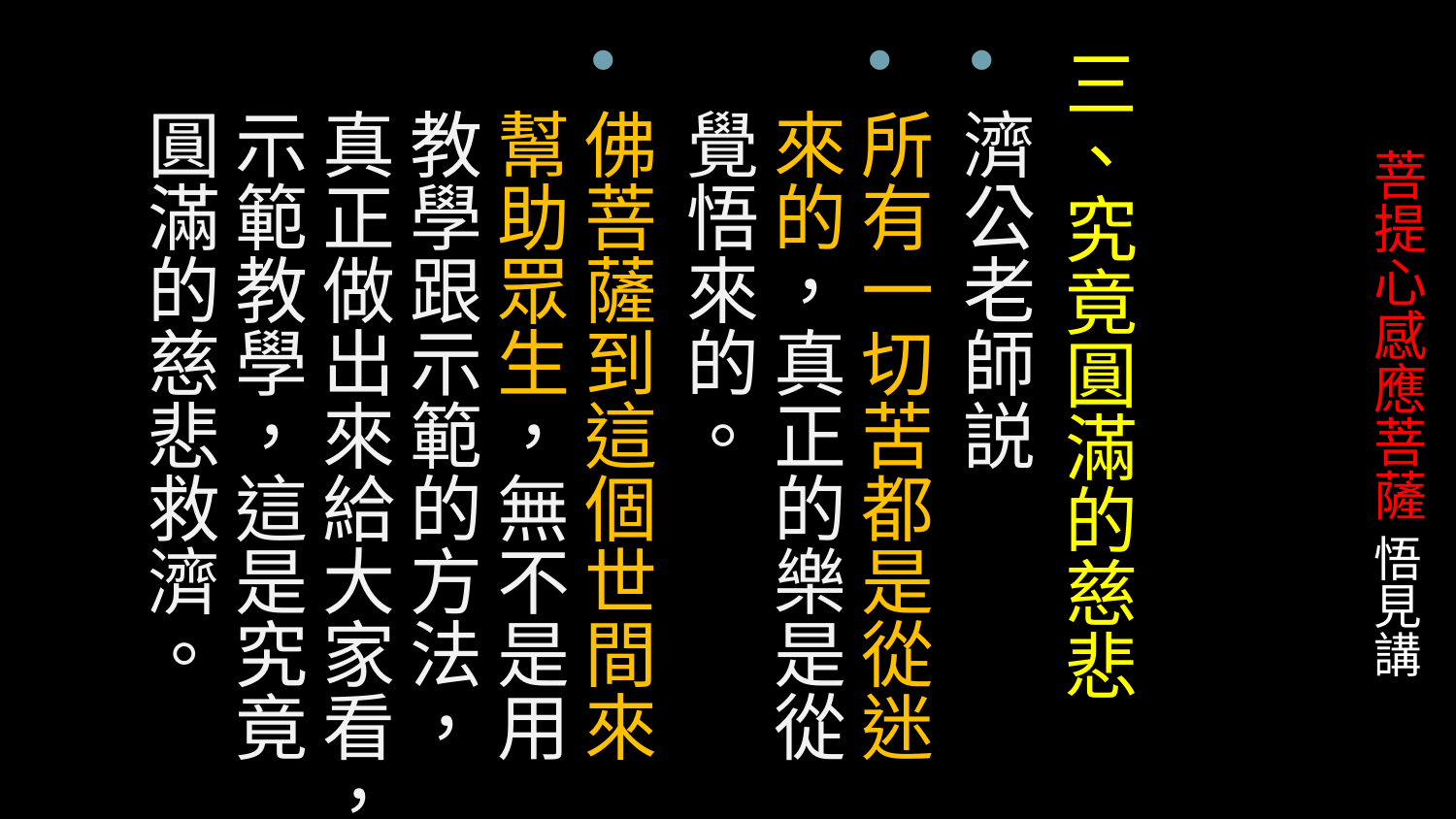

三、究竟圓滿的慈悲
濟公老師説
所有一切苦都是從迷來的，真正的樂是從覺悟來的。
佛菩薩到這個世間來幫助眾生，無不是用教學跟示範的方法，真正做出來給大家看，示範教學，這是究竟圓滿的慈悲救濟。

# 菩提心感應菩薩 悟見講